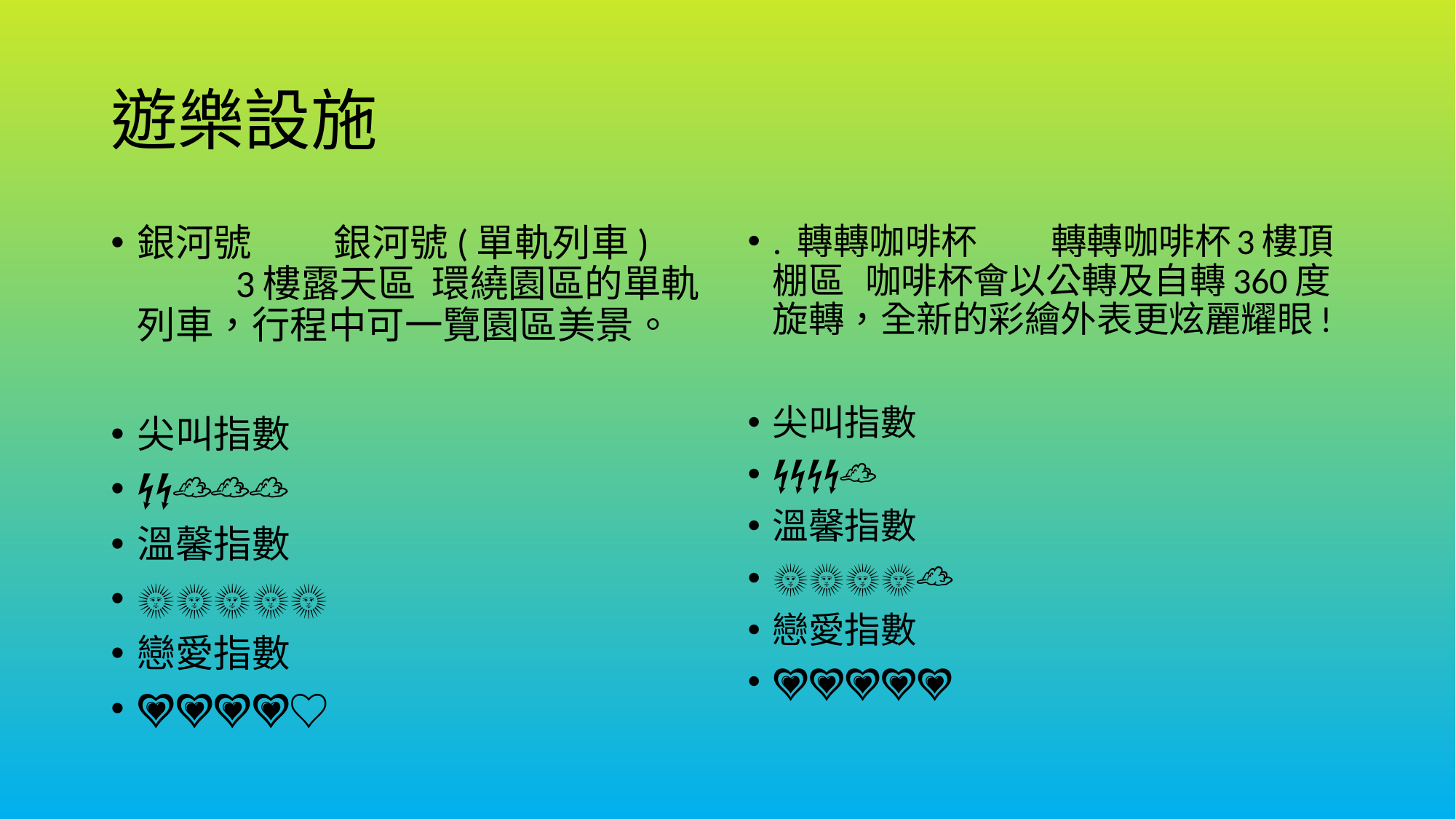

# 遊樂設施
銀河號	銀河號(單軌列車)	3樓露天區	環繞園區的單軌列車，行程中可一覽園區美景。

尖叫指數
⚡⚡☁☁☁
溫馨指數
🌞🌞🌞🌞🌞
戀愛指數
💗💗💗💗♡
. 轉轉咖啡杯	轉轉咖啡杯	3樓頂棚區	咖啡杯會以公轉及自轉360度旋轉，全新的彩繪外表更炫麗耀眼!

尖叫指數
⚡⚡⚡⚡☁
溫馨指數
🌞🌞🌞🌞☁
戀愛指數
💗💗💗💗💗